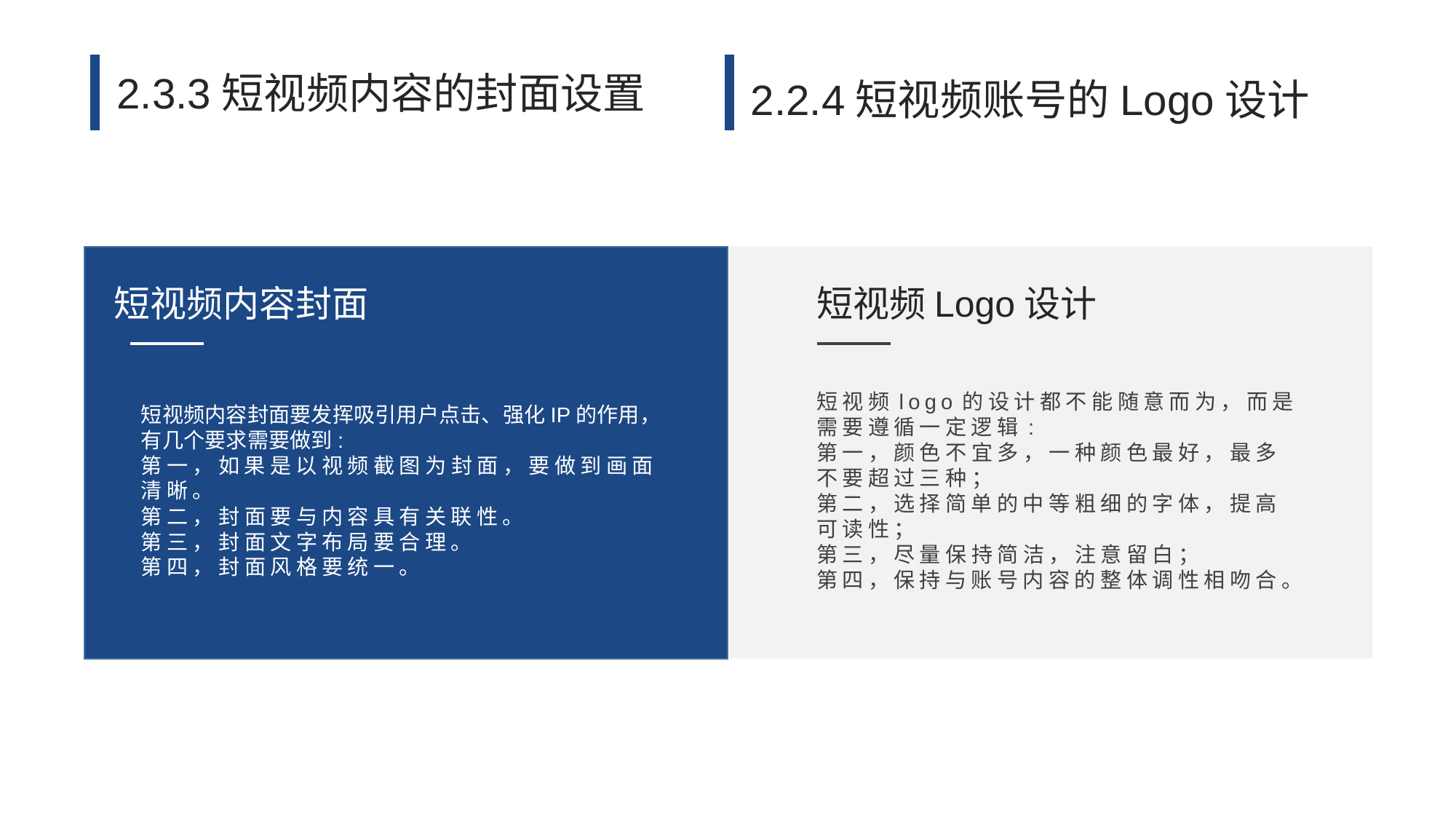

2.3.3短视频内容的封面设置
2.2.4短视频账号的Logo设计

短视频Logo设计
短视频内容封面
短视频logo的设计都不能随意而为，而是需要遵循一定逻辑:
第一，颜色不宜多，一种颜色最好，最多不要超过三种；
第二，选择简单的中等粗细的字体，提高可读性；
第三，尽量保持简洁，注意留白；
第四，保持与账号内容的整体调性相吻合。
短视频内容封面要发挥吸引用户点击、强化IP的作用，有几个要求需要做到:
第一，如果是以视频截图为封面，要做到画面清晰。
第二，封面要与内容具有关联性。
第三，封面文字布局要合理。
第四，封面风格要统一。